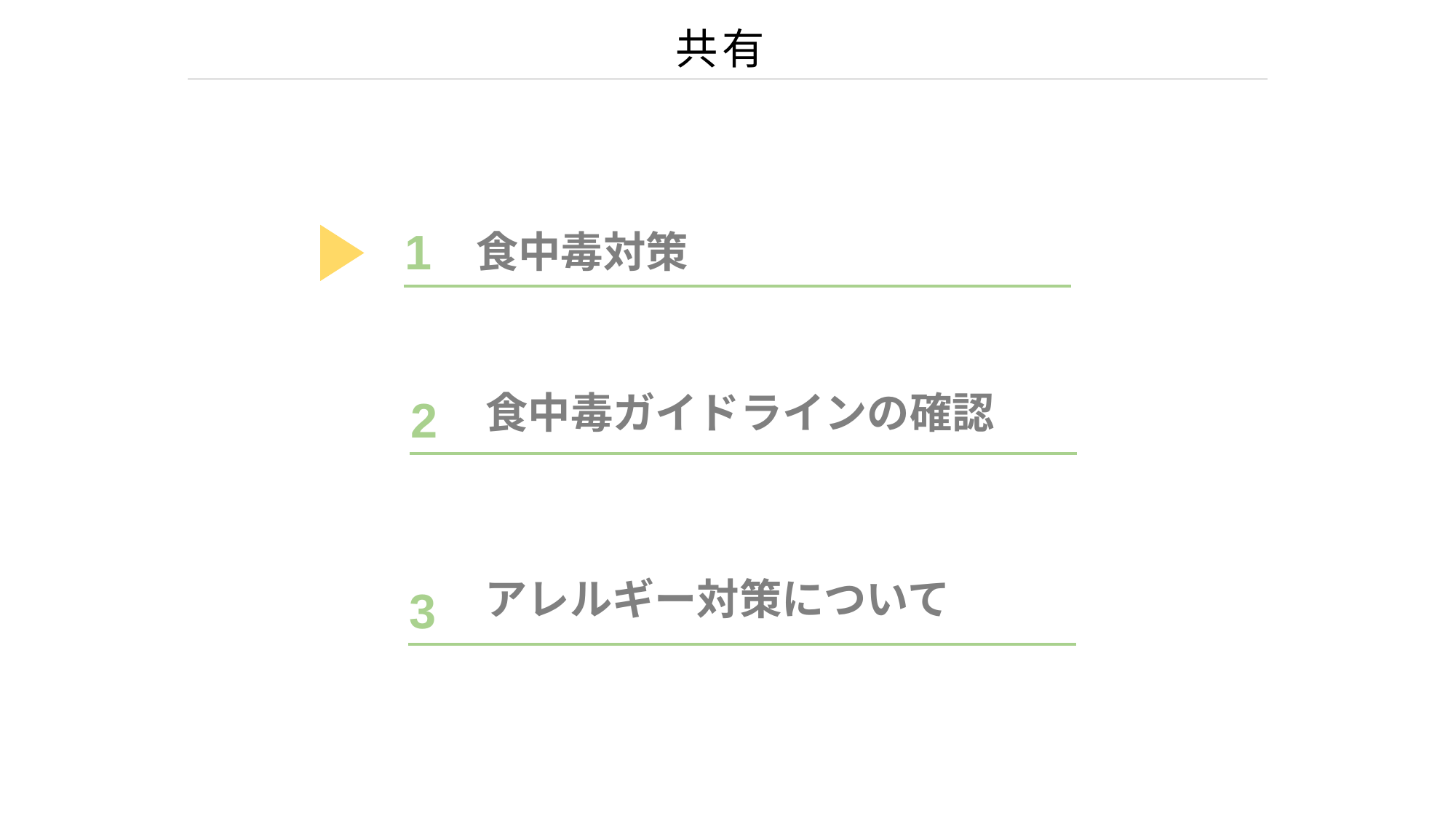

共有
1
食中毒対策

食中毒ガイドラインの確認
2
アレルギー対策について
3